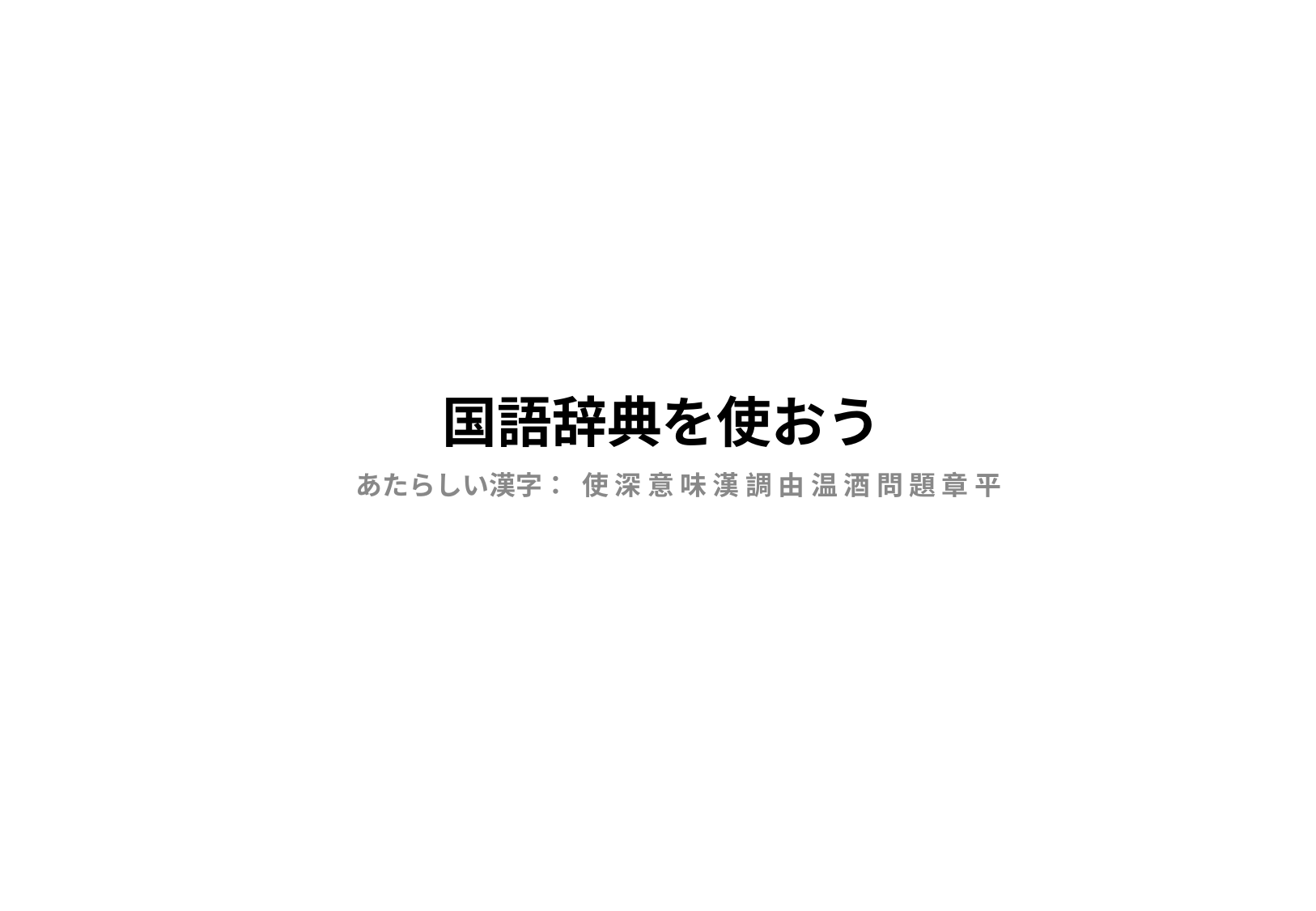

# 国語辞典を使おう
あたらしい漢字：  	使 深 意 味 漢 調 由 温 酒 問 題 章 平